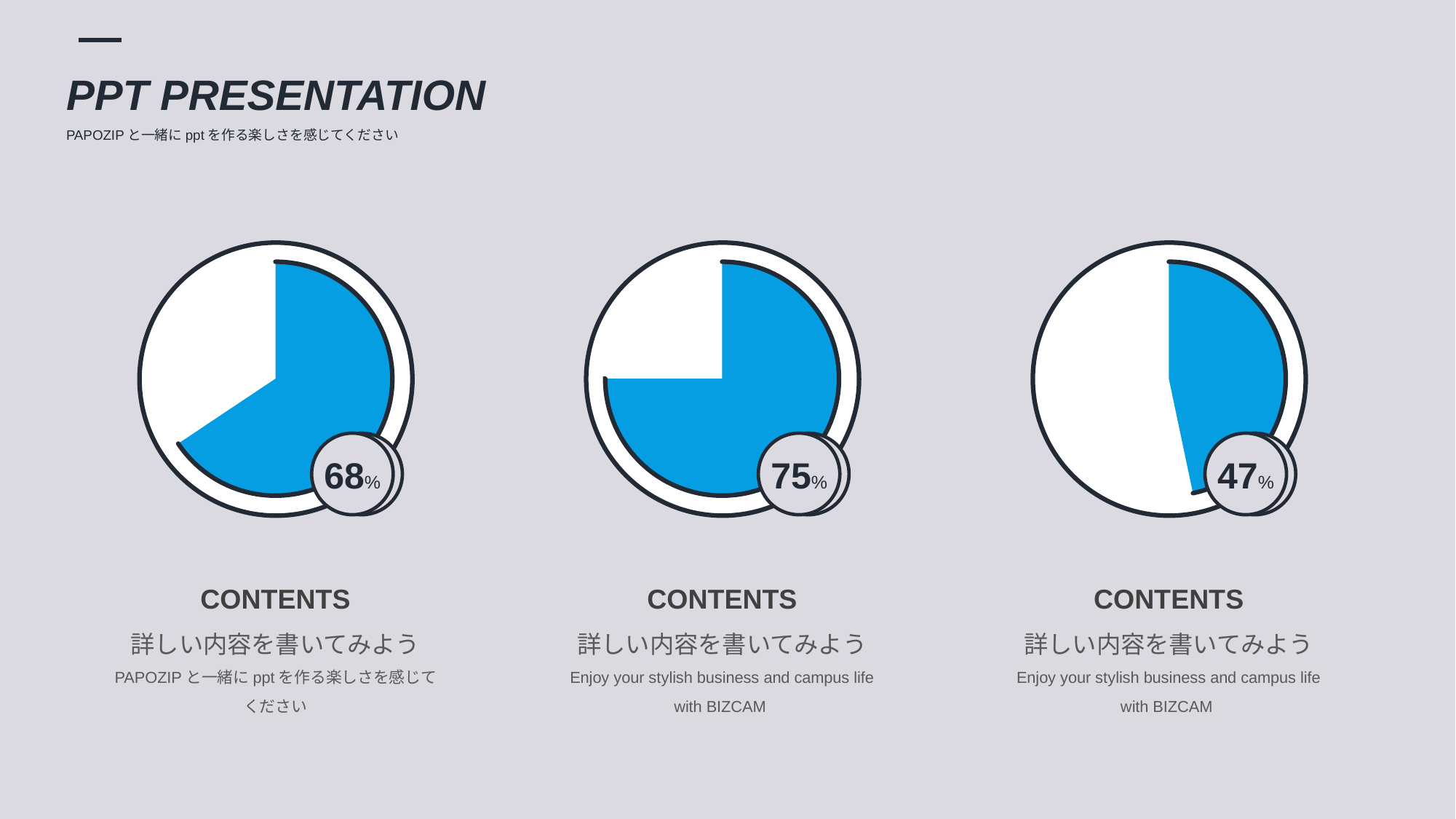

PPT PRESENTATION
PAPOZIPと一緒にpptを作る楽しさを感じてください

68%

75%

47%

CONTENTS
詳しい内容を書いてみよう
PAPOZIPと一緒にpptを作る楽しさを感じてください
CONTENTS
詳しい内容を書いてみよう
Enjoy your stylish business and campus life with BIZCAM
CONTENTS
詳しい内容を書いてみよう
Enjoy your stylish business and campus life with BIZCAM